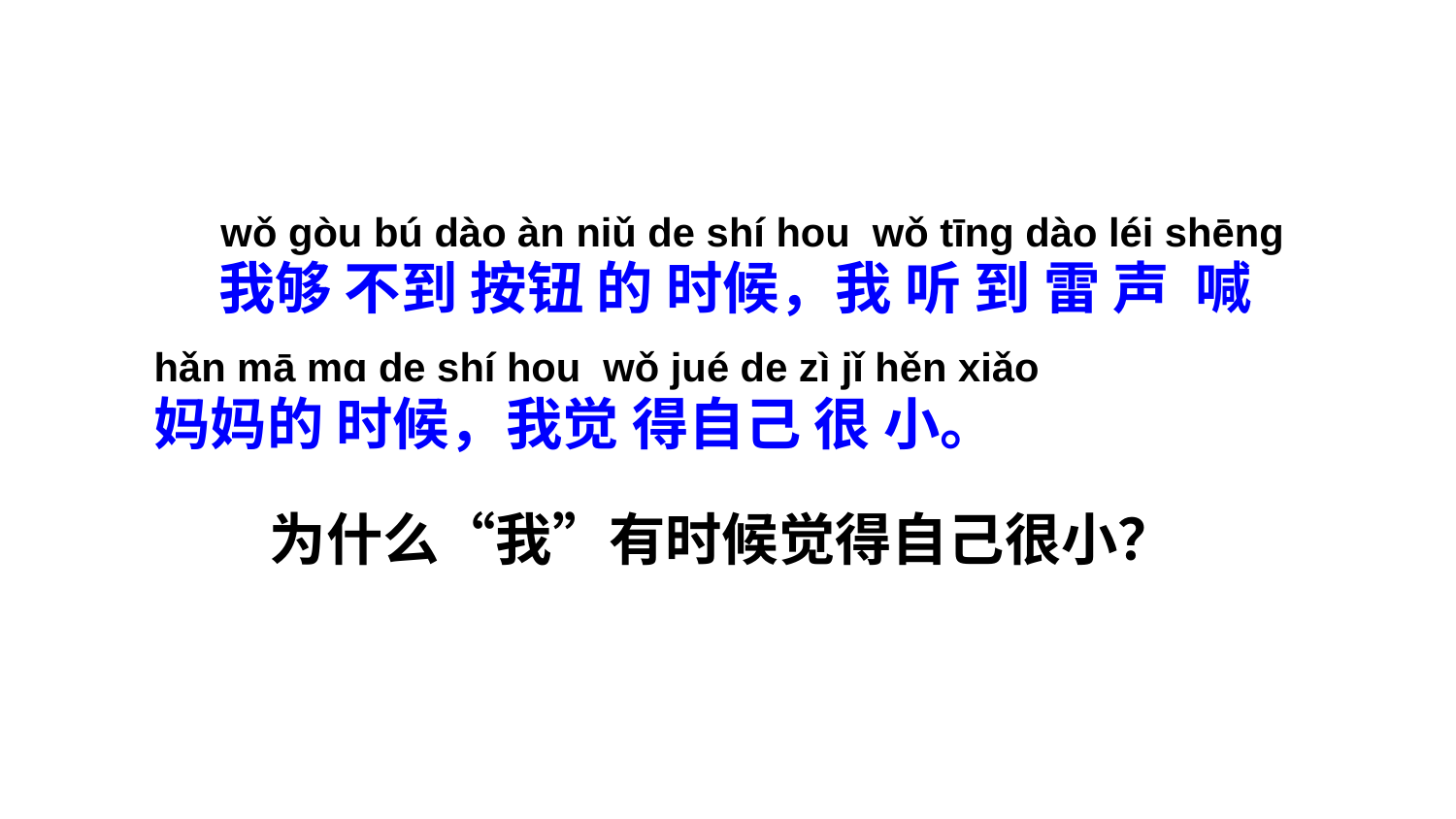

wǒ ɡòu bú dào àn niǔ de shí hou  wǒ tīnɡ dào léi shēnɡ hǎn mā mɑ de shí hou  wǒ jué de zì jǐ hěn xiǎo
    我够 不到 按钮 的 时候，我 听 到 雷 声  喊 妈妈的 时候，我觉 得自己 很 小。
    为什么“我”有时候觉得自己很小？